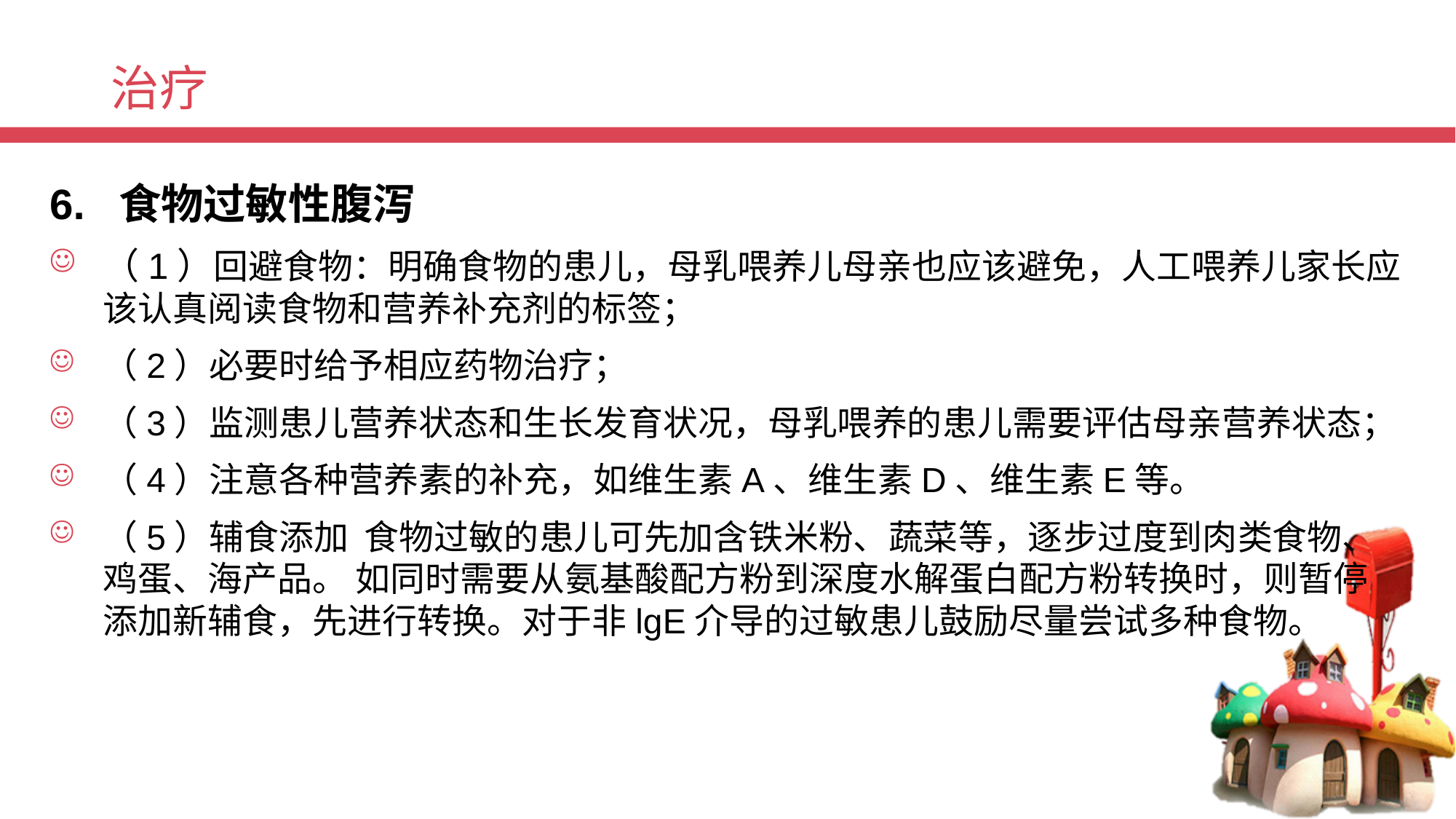

# 治疗
6.  食物过敏性腹泻
（1）回避食物：明确食物的患儿，母乳喂养儿母亲也应该避免，人工喂养儿家长应该认真阅读食物和营养补充剂的标签；
（2）必要时给予相应药物治疗；
（3）监测患儿营养状态和生长发育状况，母乳喂养的患儿需要评估母亲营养状态；
（4）注意各种营养素的补充，如维生素A、维生素D、维生素E等。
（5）辅食添加  食物过敏的患儿可先加含铁米粉、蔬菜等，逐步过度到肉类食物、鸡蛋、海产品。 如同时需要从氨基酸配方粉到深度水解蛋白配方粉转换时，则暂停添加新辅食，先进行转换。对于非lgE介导的过敏患儿鼓励尽量尝试多种食物。